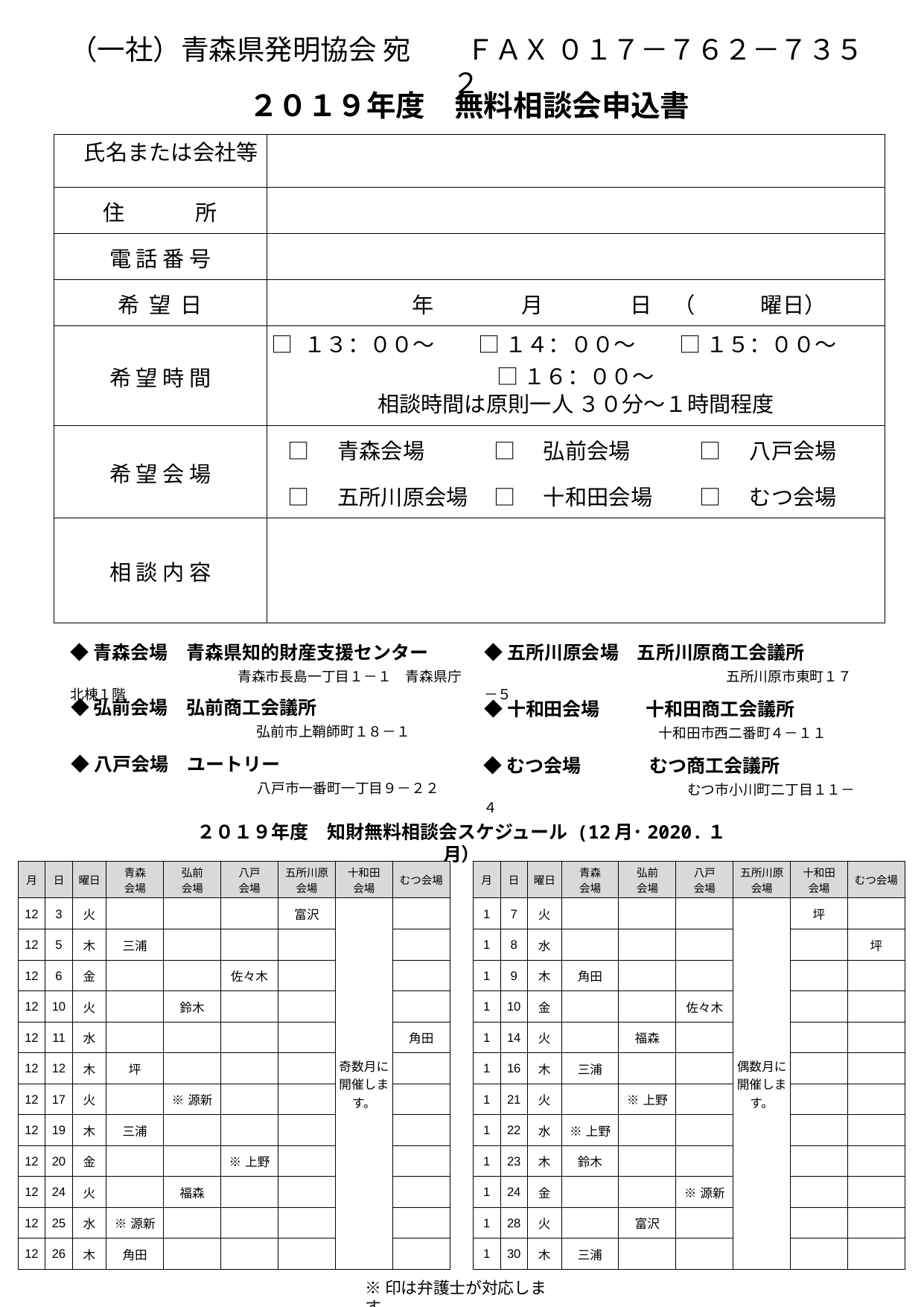

（一社）青森県発明協会 宛　　ＦＡＸ ０１７－７６２－７３５２
２０１９年度　無料相談会申込書
| 氏名または会社等 |  |  |  |
| --- | --- | --- | --- |
| 住　 　　所 |  |  |  |
| 電 話 番 号 |  |  |  |
| 希 望 日 | 年　　　　月　　　　日　（　　　曜日） |  |  |
| 希 望 時 間 | □ １３：００～　　□ １４：００～　　□ １５：００～　　□ １６：００～ |  |  |
|  | 相談時間は原則一人 ３０分～１時間程度 |  |  |
| 希 望 会 場 | □　青森会場 | □　弘前会場 | □　八戸会場 |
|  | □　五所川原会場 | □　十和田会場 | □　むつ会場 |
| 相 談 内 容 |  |  |  |
◆青森会場　青森県知的財産支援センター
　　　　　　　　　青森市長島一丁目１－１　青森県庁北棟１階
◆五所川原会場　五所川原商工会議所
　　　　　　　　　　　　　五所川原市東町１７－５
◆弘前会場　弘前商工会議所
　　　　　　　　　　弘前市上鞘師町１８－１
◆十和田会場　　  十和田商工会議所
　　　                             十和田市西二番町４－１１
◆八戸会場　ユートリー
　　　　　　　　　　八戸市一番町一丁目９－２２
◆むつ会場　　　   むつ商工会議所
　　　                             　　　　むつ市小川町二丁目１１－４
２０１９年度　知財無料相談会スケジュール (12月･2020.１月）
|  |  |  |  |  |  |  |  |  |  |  |  |  |  |  |  |  |  |  |  |  |
| --- | --- | --- | --- | --- | --- | --- | --- | --- | --- | --- | --- | --- | --- | --- | --- | --- | --- | --- | --- | --- |
|  | 月 | 日 | 曜日 | 青森 会場 | 弘前 会場 | 八戸 会場 | 五所川原 会場 | 十和田 会場 | むつ会場 |  | 月 | 日 | 曜日 | 青森 会場 | 弘前 会場 | 八戸 会場 | 五所川原 会場 | 十和田 会場 | むつ会場 |  |
|  |  |  |  |  |  |  |  |  |  |  |  |  |  |  |  |  |  |  |  |  |
|  | 12 | 3 | 火 |  |  |  | 富沢 | 奇数月に開催します。 |  |  | 1 | 7 | 火 |  |  |  | 偶数月に開催します。 | 坪 |  |  |
|  | 12 | 5 | 木 | 三浦 |  |  |  |  |  |  | 1 | 8 | 水 |  |  |  |  |  | 坪 |  |
|  | 12 | 6 | 金 |  |  | 佐々木 |  |  |  |  | 1 | 9 | 木 | 角田 |  |  |  |  |  |  |
|  | 12 | 10 | 火 |  | 鈴木 |  |  |  |  |  | 1 | 10 | 金 |  |  | 佐々木 |  |  |  |  |
|  | 12 | 11 | 水 |  |  |  |  |  | 角田 |  | 1 | 14 | 火 |  | 福森 |  |  |  |  |  |
|  | 12 | 12 | 木 | 坪 |  |  |  |  |  |  | 1 | 16 | 木 | 三浦 |  |  |  |  |  |  |
|  | 12 | 17 | 火 |  | ※源新 |  |  |  |  |  | 1 | 21 | 火 |  | ※上野 |  |  |  |  |  |
|  | 12 | 19 | 木 | 三浦 |  |  |  |  |  |  | 1 | 22 | 水 | ※上野 |  |  |  |  |  |  |
|  | 12 | 20 | 金 |  |  | ※上野 |  |  |  |  | 1 | 23 | 木 | 鈴木 |  |  |  |  |  |  |
|  | 12 | 24 | 火 |  | 福森 |  |  |  |  |  | 1 | 24 | 金 |  |  | ※源新 |  |  |  |  |
|  | 12 | 25 | 水 | ※源新 |  |  |  |  |  |  | 1 | 28 | 火 |  | 富沢 |  |  |  |  |  |
|  | 12 | 26 | 木 | 角田 |  |  |  |  |  |  | 1 | 30 | 木 | 三浦 |  |  |  |  |  |  |
|  |  |  |  |  |  |  |  |  |  |  |  |  |  |  |  |  |  |  |  |  |
※印は弁護士が対応します。